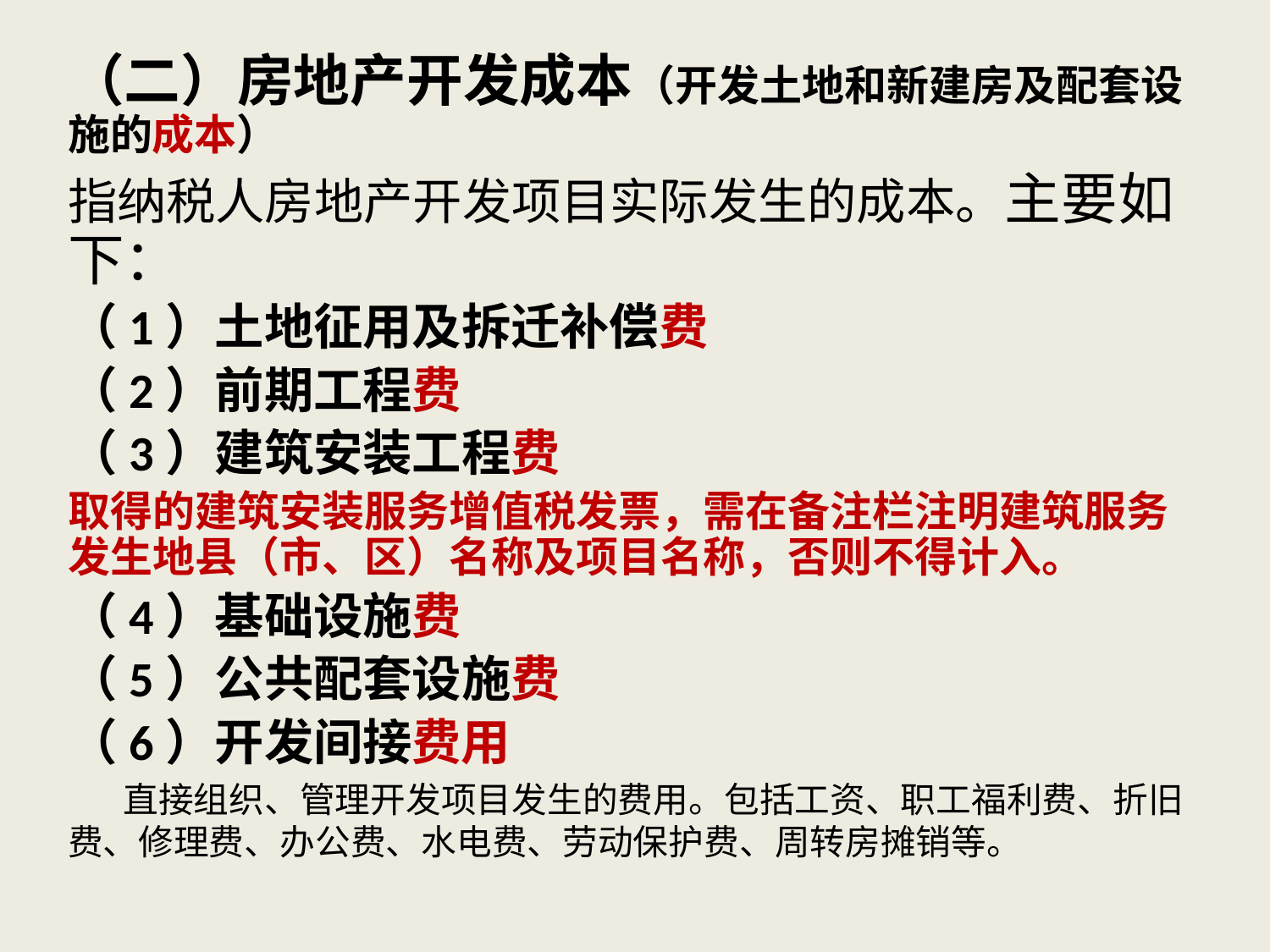

（二）房地产开发成本（开发土地和新建房及配套设施的成本）
指纳税人房地产开发项目实际发生的成本。主要如下：
（1）土地征用及拆迁补偿费
（2）前期工程费
（3）建筑安装工程费
取得的建筑安装服务增值税发票，需在备注栏注明建筑服务发生地县（市、区）名称及项目名称，否则不得计入。
（4）基础设施费
（5）公共配套设施费
（6）开发间接费用
      直接组织、管理开发项目发生的费用。包括工资、职工福利费、折旧费、修理费、办公费、水电费、劳动保护费、周转房摊销等。